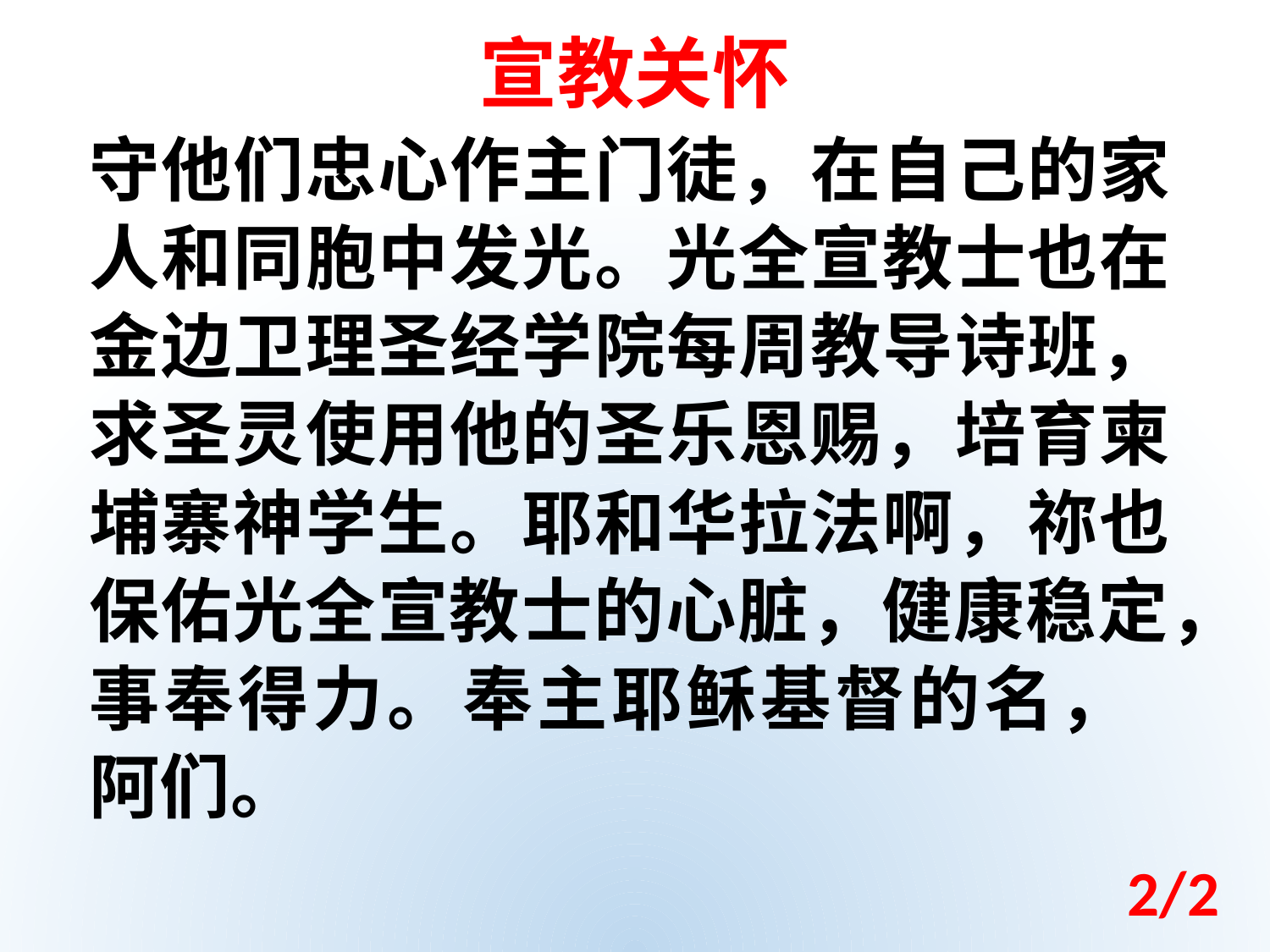

宣教关怀
守他们忠心作主门徒，在自己的家人和同胞中发光。光全宣教士也在金边卫理圣经学院每周教导诗班，求圣灵使用他的圣乐恩赐，培育柬埔寨神学生。耶和华拉法啊，祢也保佑光全宣教士的心脏，健康稳定，事奉得力。奉主耶稣基督的名，   阿们。
2/2